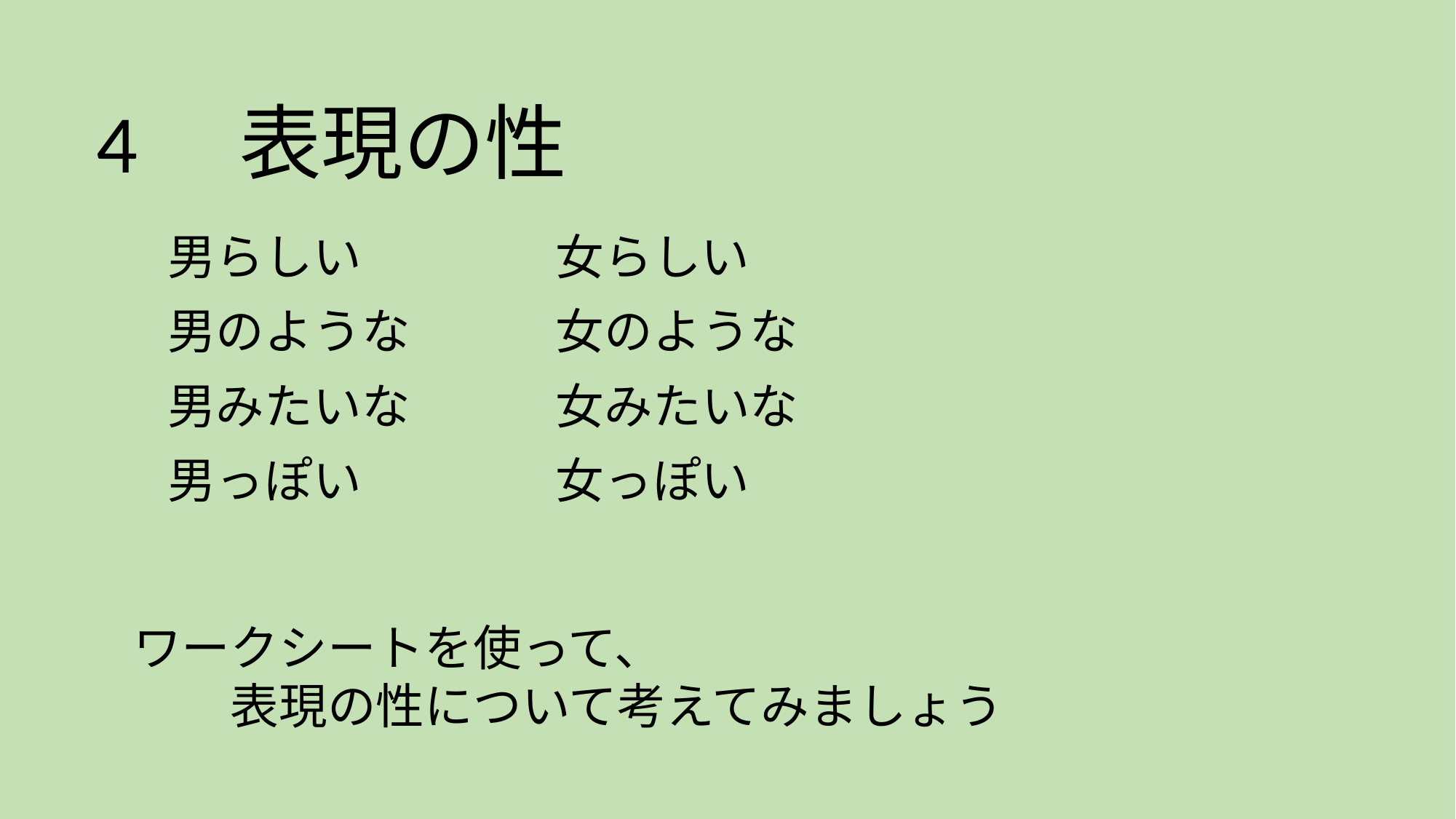

4　表現の性
男らしい　　　　女らしい
男のような　　　女のような
男みたいな　　　女みたいな
男っぽい　　　　女っぽい
ワークシートを使って、
　　表現の性について考えてみましょう